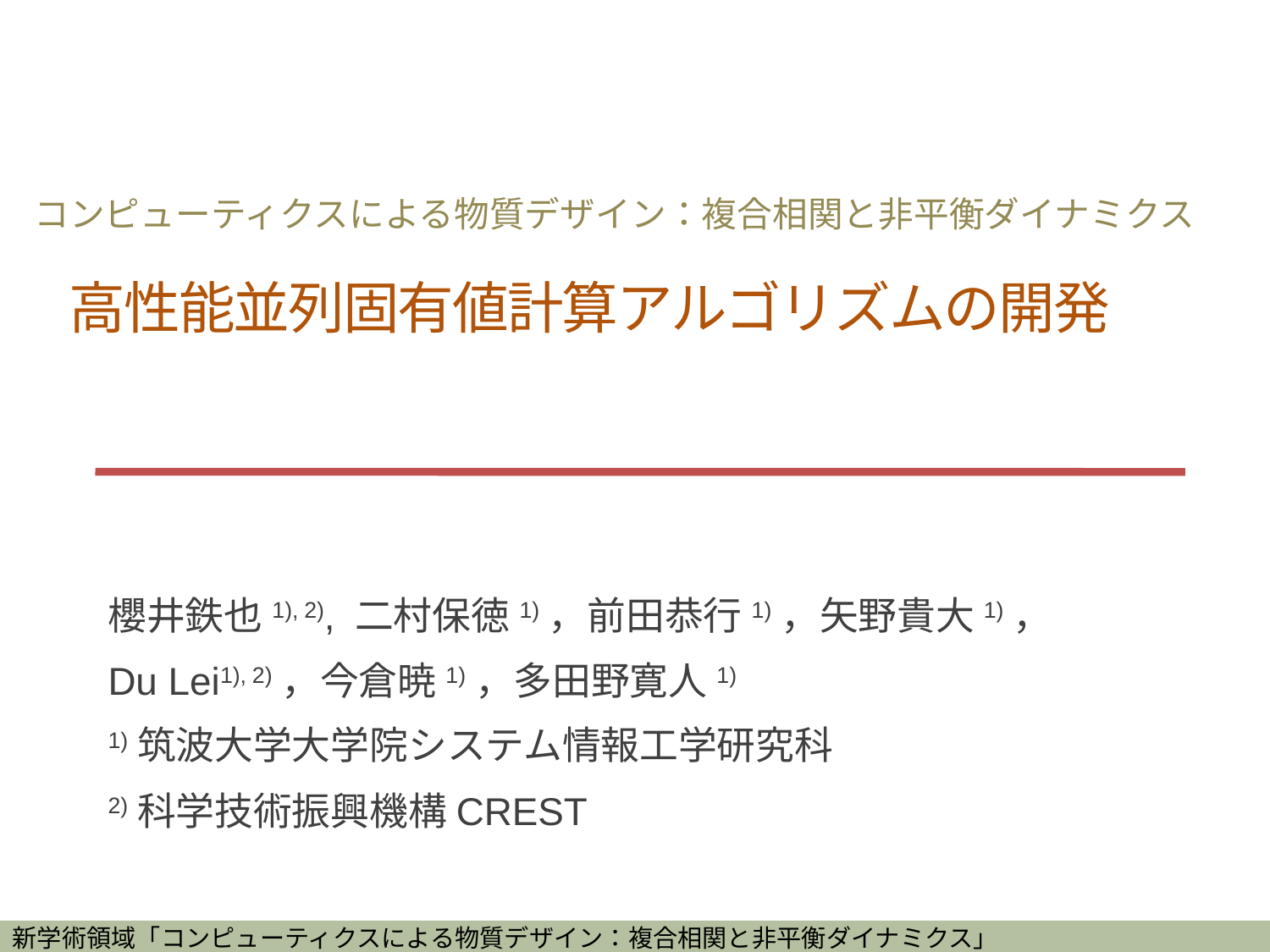

# 高性能並列固有値計算アルゴリズムの開発
コンピューティクスによる物質デザイン：複合相関と非平衡ダイナミクス
櫻井鉄也1), 2), 二村保徳1)，前田恭行1)，矢野貴大1)，
Du Lei1), 2)，今倉暁1)，多田野寛人1)
1)筑波大学大学院システム情報工学研究科
2)科学技術振興機構CREST